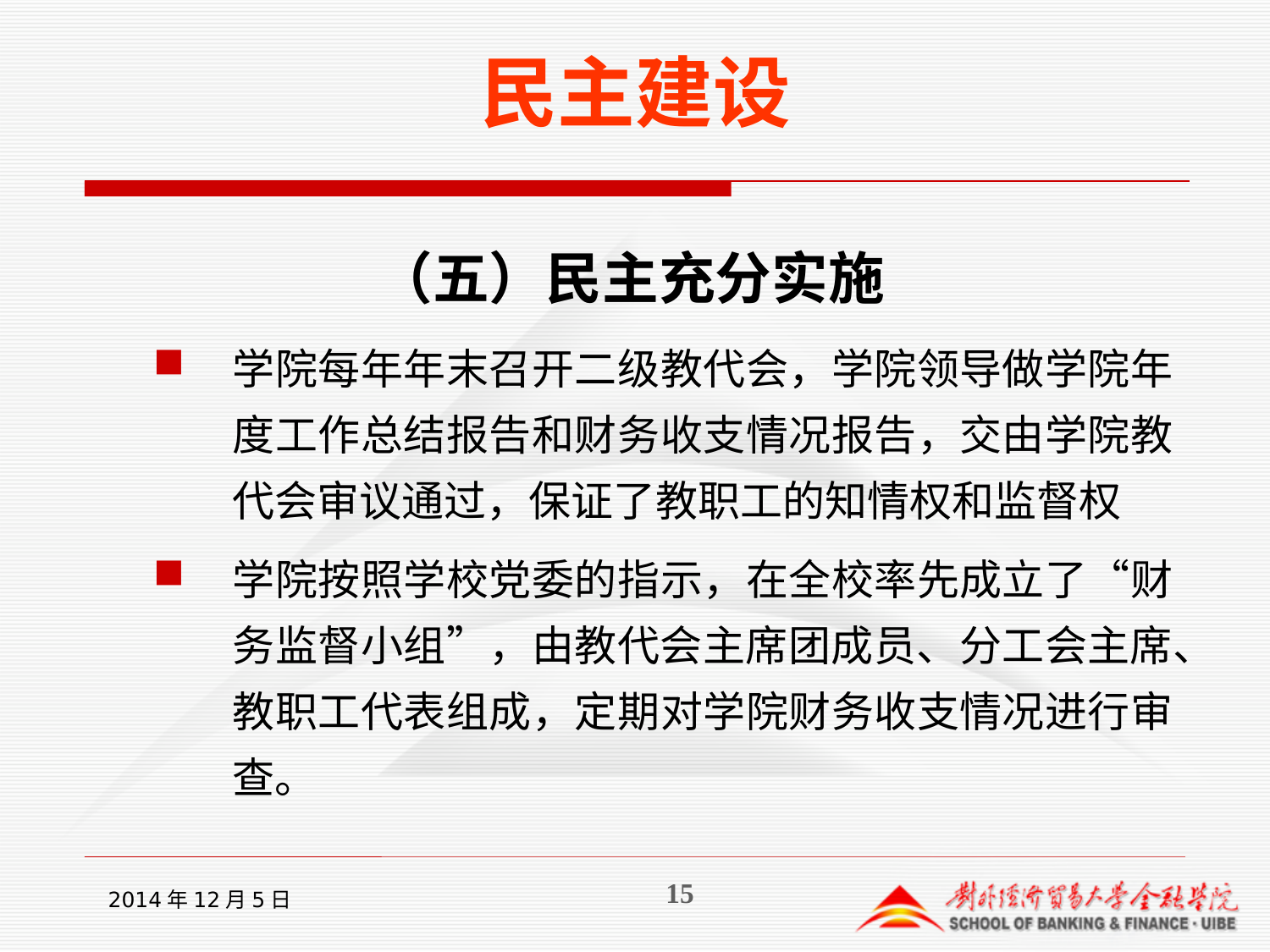

# 民主建设
（五）民主充分实施
学院每年年末召开二级教代会，学院领导做学院年度工作总结报告和财务收支情况报告，交由学院教代会审议通过，保证了教职工的知情权和监督权
学院按照学校党委的指示，在全校率先成立了“财务监督小组”，由教代会主席团成员、分工会主席、教职工代表组成，定期对学院财务收支情况进行审查。
2014年12月5日